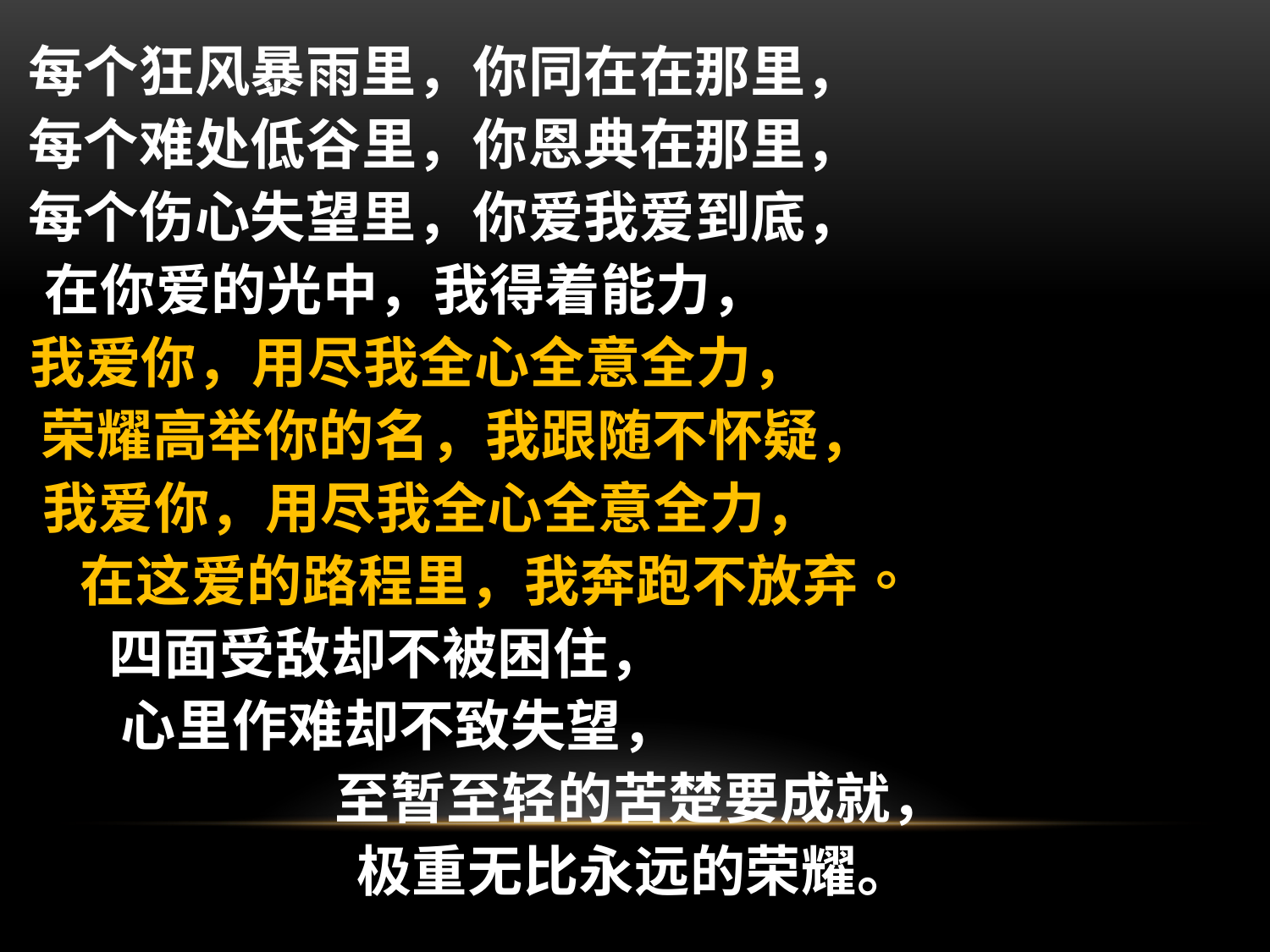

每个狂风暴雨里，你同在在那里，                              每个难处低谷里，你恩典在那里，                              每个伤心失望里，你爱我爱到底，                               在你爱的光中，我得着能力，                                     我爱你，用尽我全心全意全力，                                   荣耀高举你的名，我跟随不怀疑，                              我爱你，用尽我全心全意全力，                                     在这爱的路程里，我奔跑不放弃。                                四面受敌却不被困住，                                                    心里作难却不致失望，                                             至暂至轻的苦楚要成就，
极重无比永远的荣耀。

#